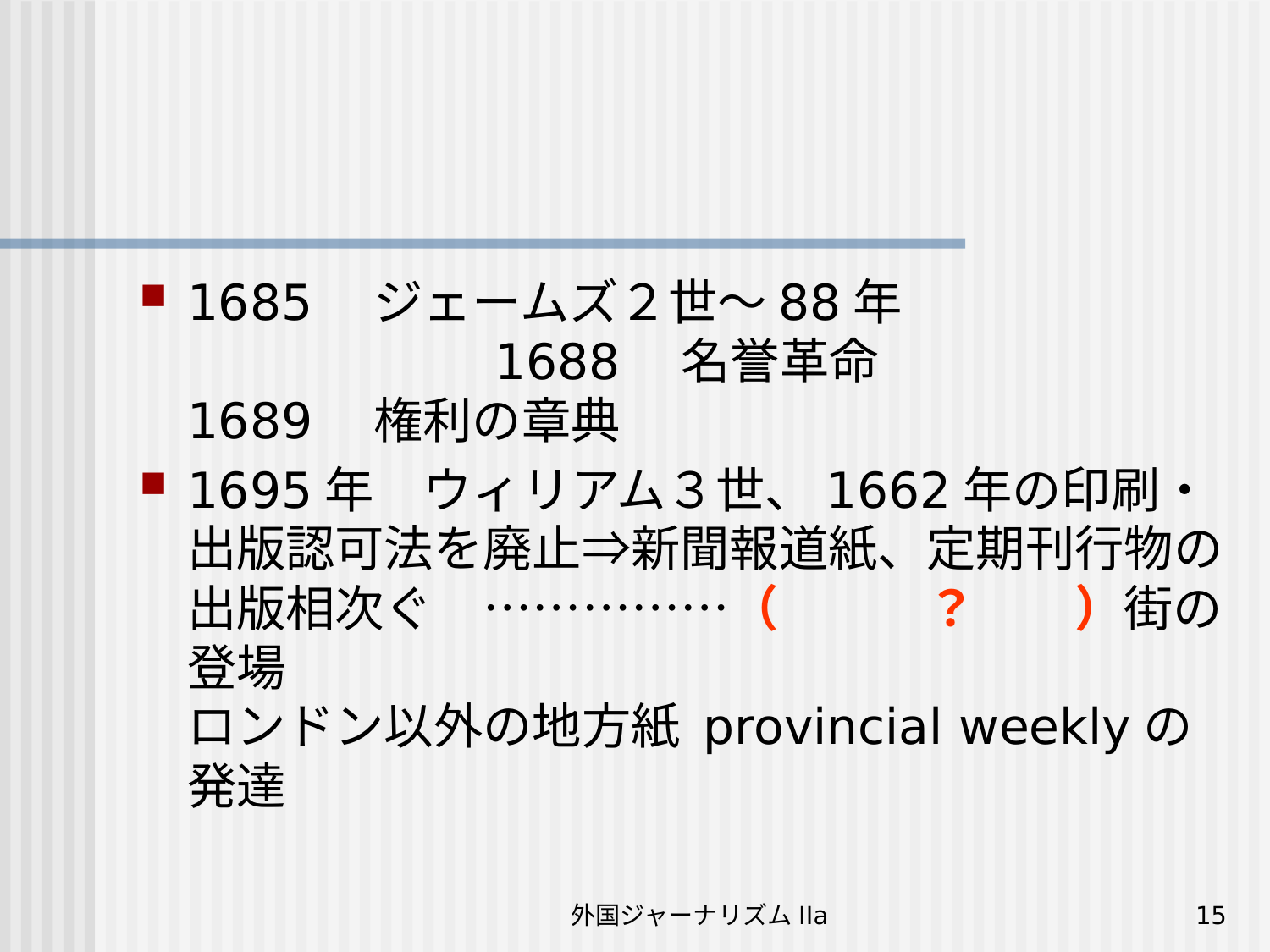

#
1685　ジェームズ２世～88年　　　　　　　　　　　　1688　名誉革命
1689　権利の章典
1695年　ウィリアム３世、1662年の印刷・出版認可法を廃止⇒新聞報道紙、定期刊行物の出版相次ぐ　……………（　　　？　　）街の登場
ロンドン以外の地方紙 provincial weeklyの発達
外国ジャーナリズムIIa
15